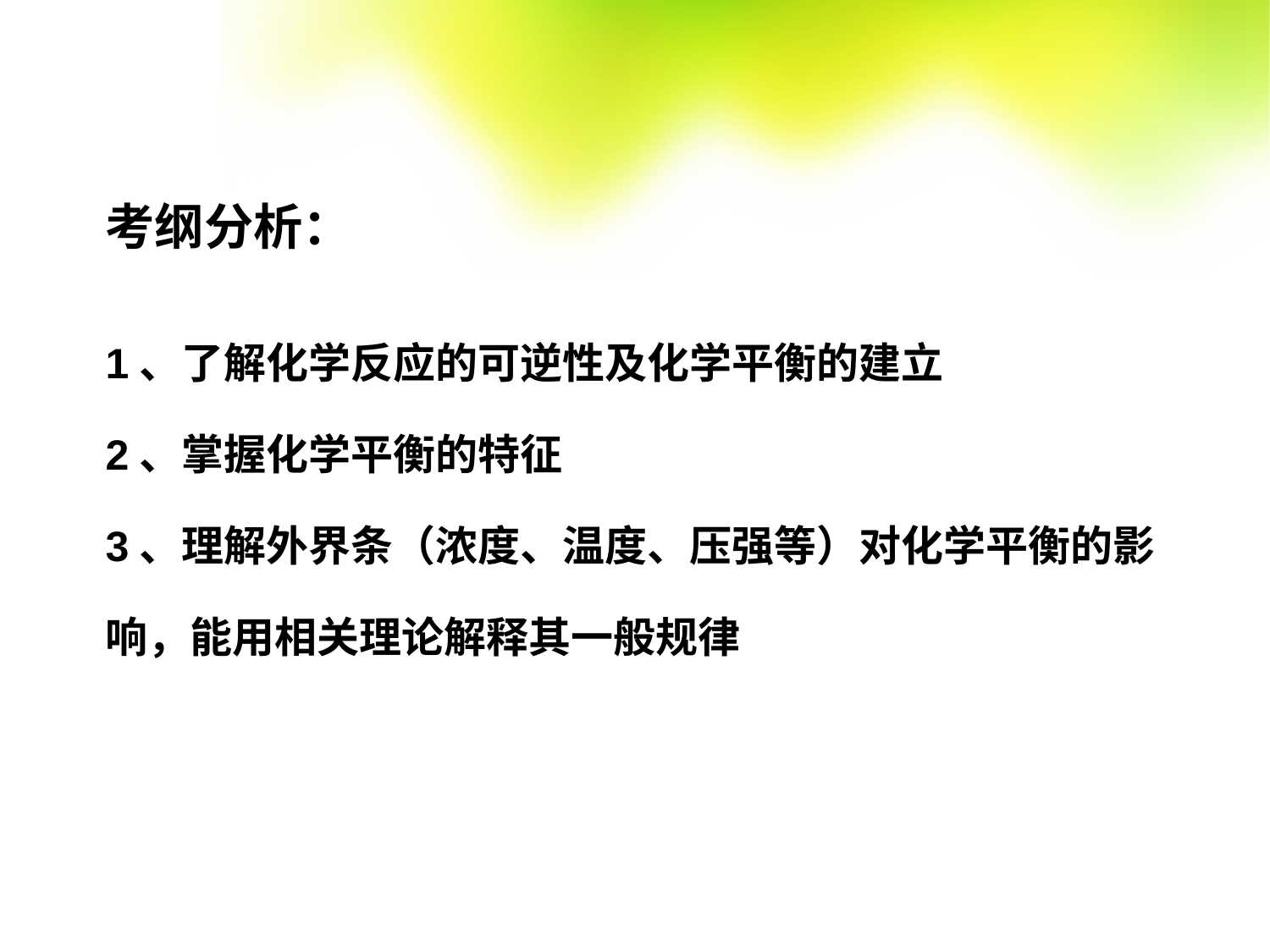

考纲分析：
1、了解化学反应的可逆性及化学平衡的建立
2、掌握化学平衡的特征
3、理解外界条（浓度、温度、压强等）对化学平衡的影响，能用相关理论解释其一般规律